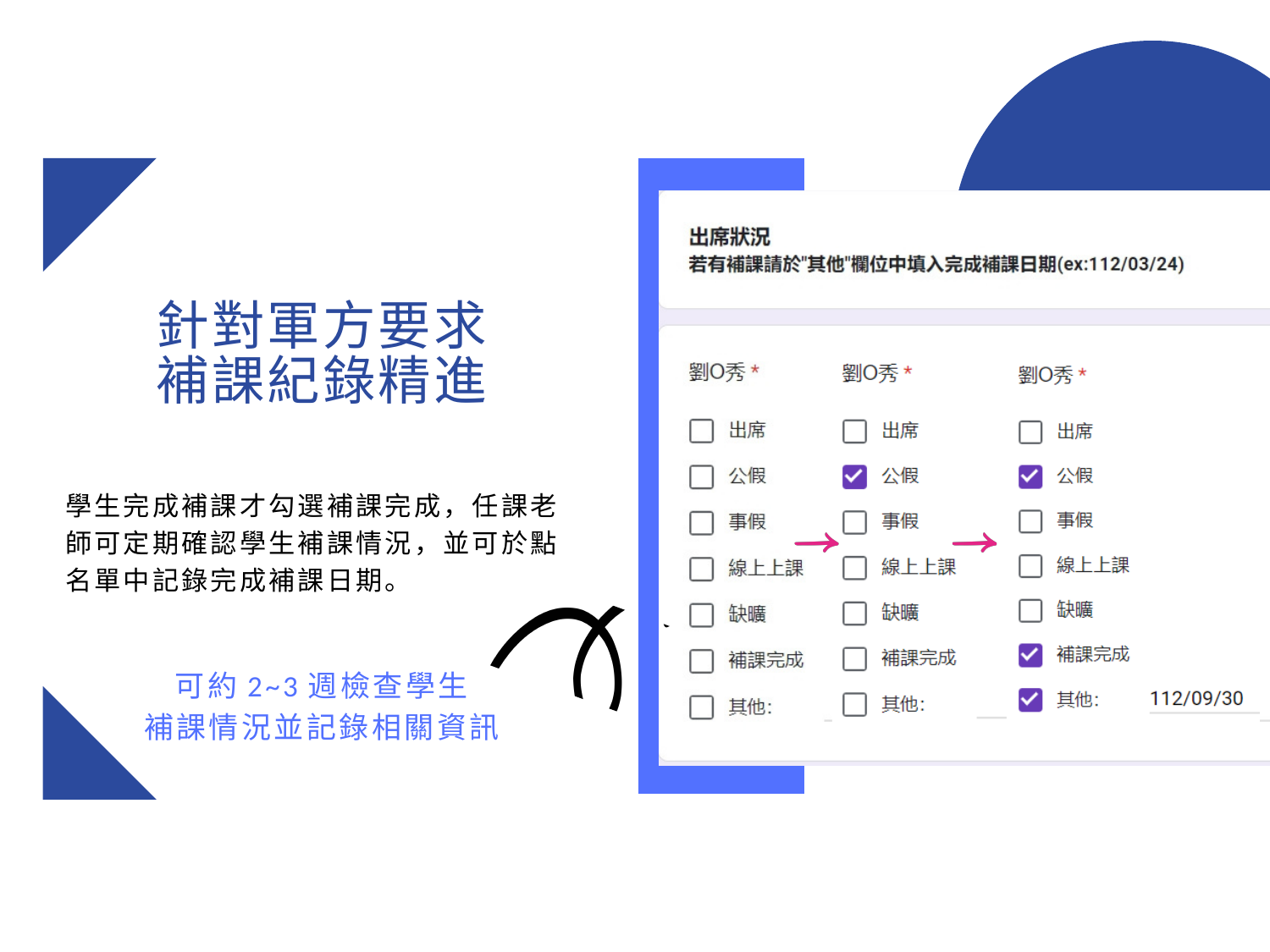

針對軍方要求
補課紀錄精進

學生完成補課才勾選補課完成，任課老師可定期確認學生補課情況，並可於點名單中記錄完成補課日期。

可約2~3週檢查學生
補課情況並記錄相關資訊